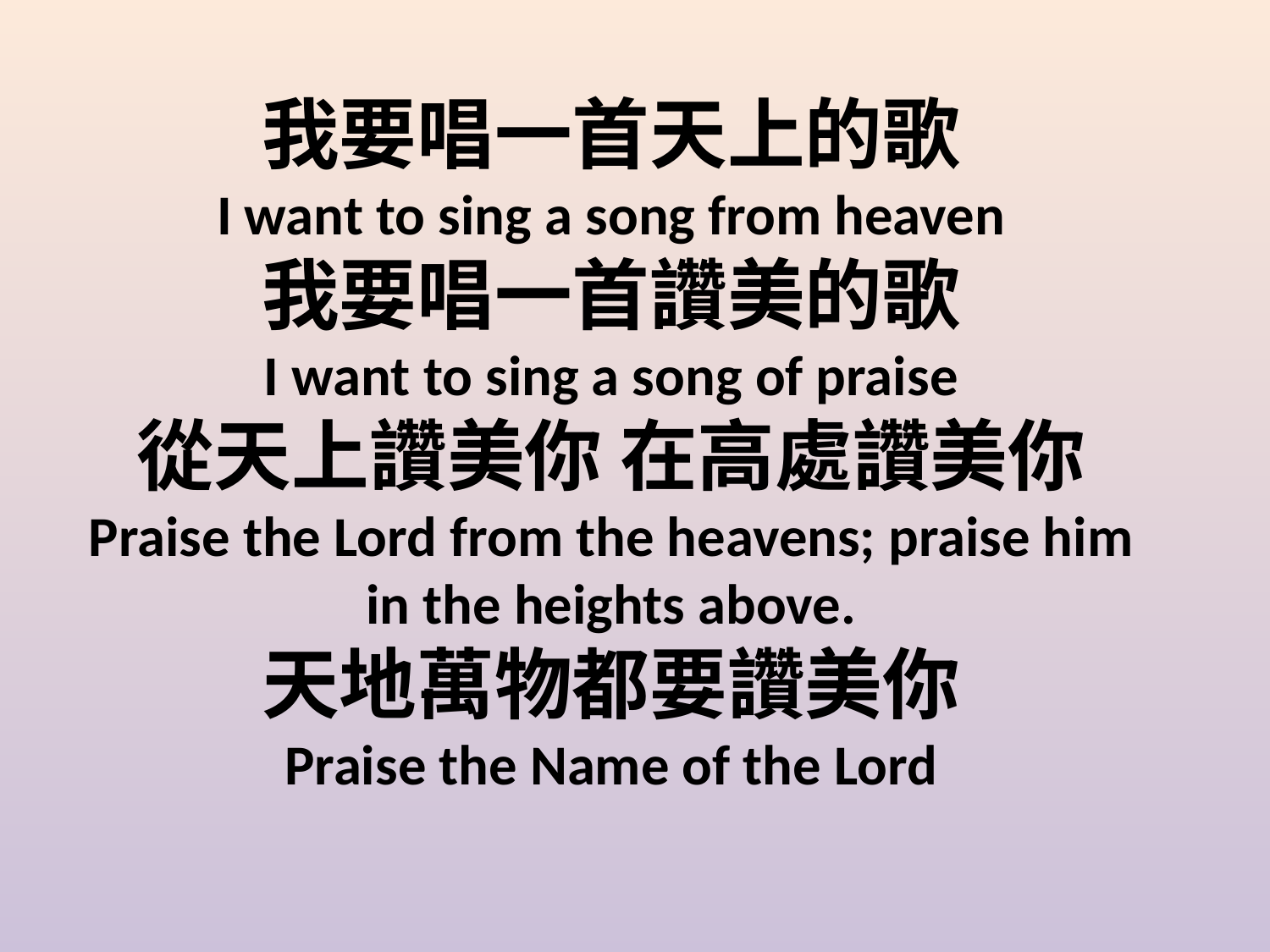

我要唱一首天上的歌
I want to sing a song from heaven
我要唱一首讚美的歌
I want to sing a song of praise
從天上讚美你 在高處讚美你
Praise the Lord from the heavens; praise him in the heights above.
天地萬物都要讚美你
Praise the Name of the Lord